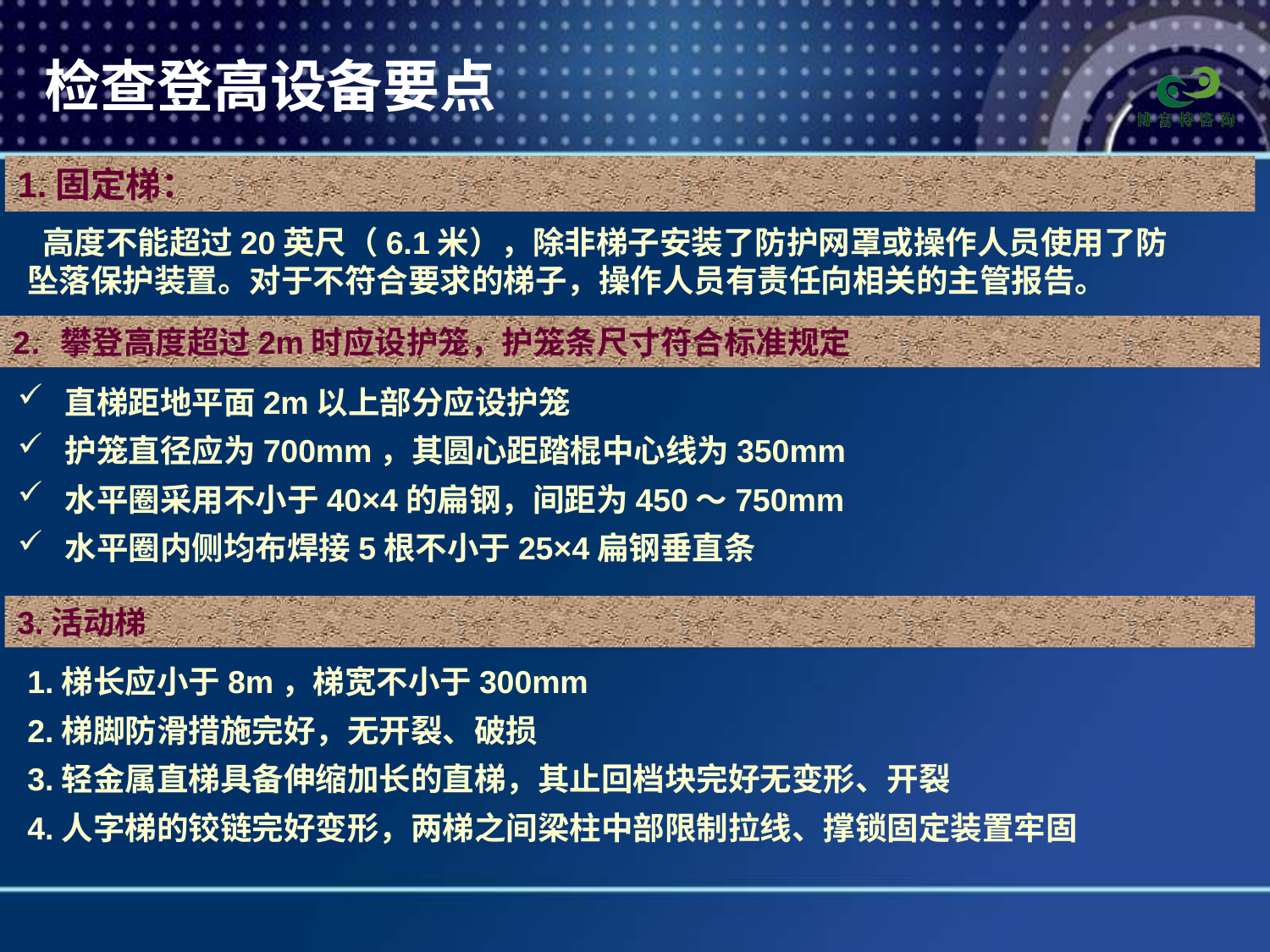

# 检查登高设备要点
1.固定梯：
 高度不能超过20英尺（6.1米），除非梯子安装了防护网罩或操作人员使用了防坠落保护装置。对于不符合要求的梯子，操作人员有责任向相关的主管报告。
攀登高度超过2m时应设护笼，护笼条尺寸符合标准规定
直梯距地平面2m以上部分应设护笼
护笼直径应为700mm，其圆心距踏棍中心线为350mm
水平圈采用不小于40×4的扁钢，间距为450～750mm
水平圈内侧均布焊接5根不小于25×4扁钢垂直条
3.活动梯
1.梯长应小于8m，梯宽不小于300mm
2.梯脚防滑措施完好，无开裂、破损
3.轻金属直梯具备伸缩加长的直梯，其止回档块完好无变形、开裂
4.人字梯的铰链完好变形，两梯之间梁柱中部限制拉线、撑锁固定装置牢固